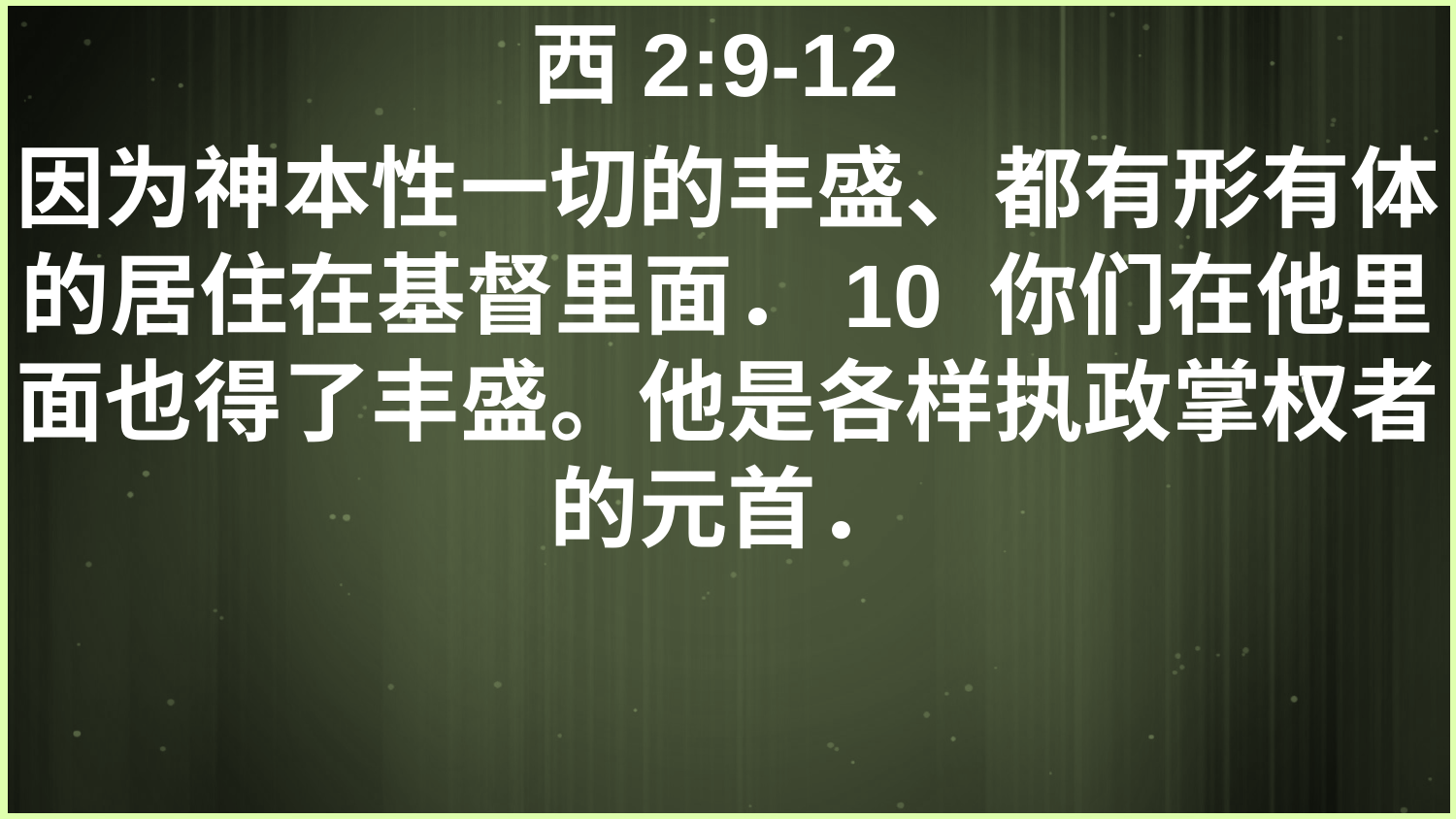

西2:9-12
因为神本性一切的丰盛、都有形有体的居住在基督里面．10 你们在他里面也得了丰盛。他是各样执政掌权者的元首．